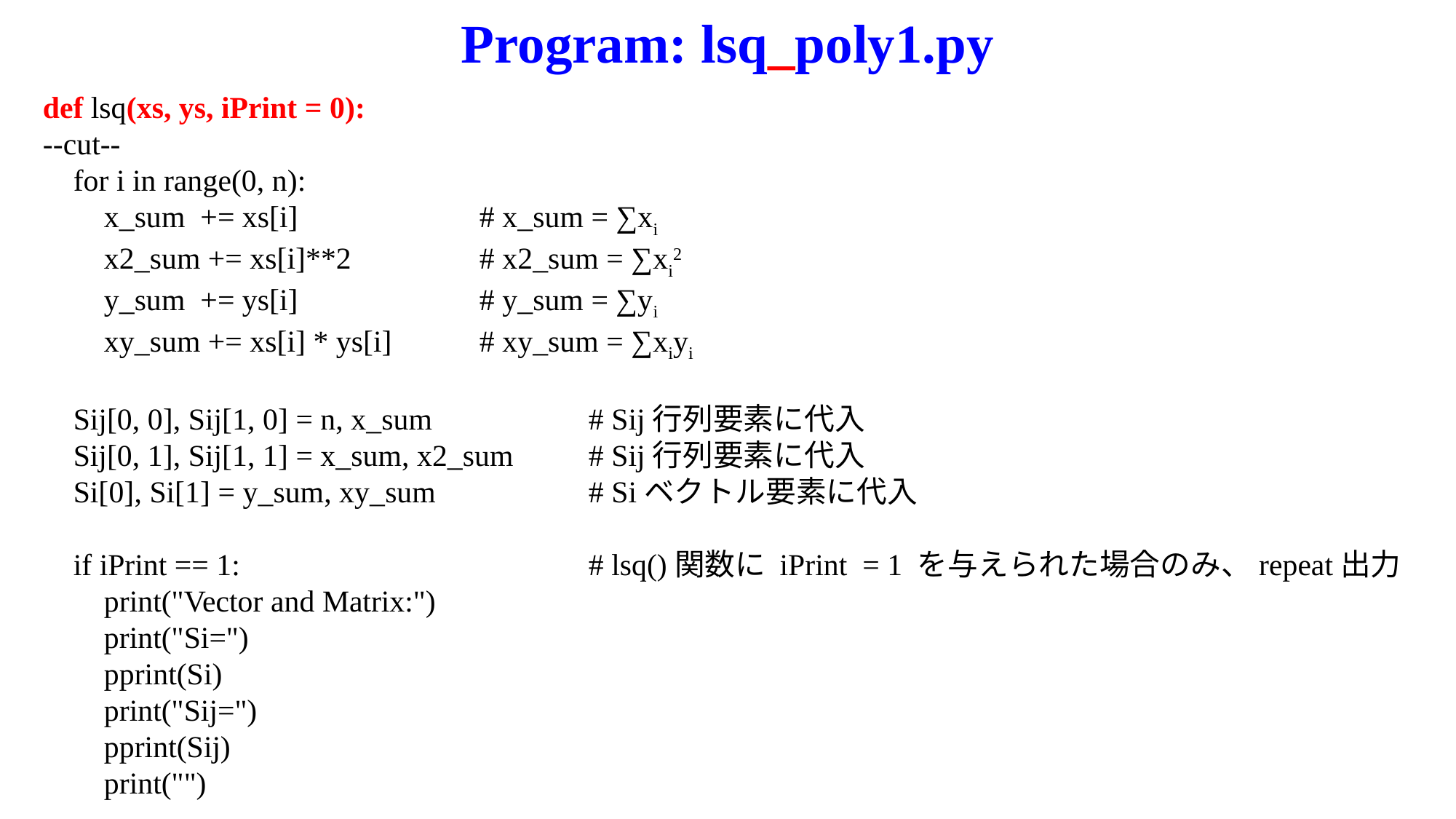

Program: lsq_poly1.py
def lsq(xs, ys, iPrint = 0):
--cut--
    for i in range(0, n):
        x_sum  += xs[i]		# x_sum = ∑xi
        x2_sum += xs[i]**2		# x2_sum = ∑xi2
        y_sum  += ys[i]		# y_sum = ∑yi
        xy_sum += xs[i] * ys[i] 	# xy_sum = ∑xiyi

    Sij[0, 0], Sij[1, 0] = n, x_sum		# Sij行列要素に代入
    Sij[0, 1], Sij[1, 1] = x_sum, x2_sum	# Sij行列要素に代入
    Si[0], Si[1] = y_sum, xy_sum		# Siベクトル要素に代入

    if iPrint == 1:				# lsq()関数に iPrint  = 1 を与えられた場合のみ、repeat出力
        print("Vector and Matrix:")
        print("Si=")
        pprint(Si)
        print("Sij=")
        pprint(Sij)
        print("")